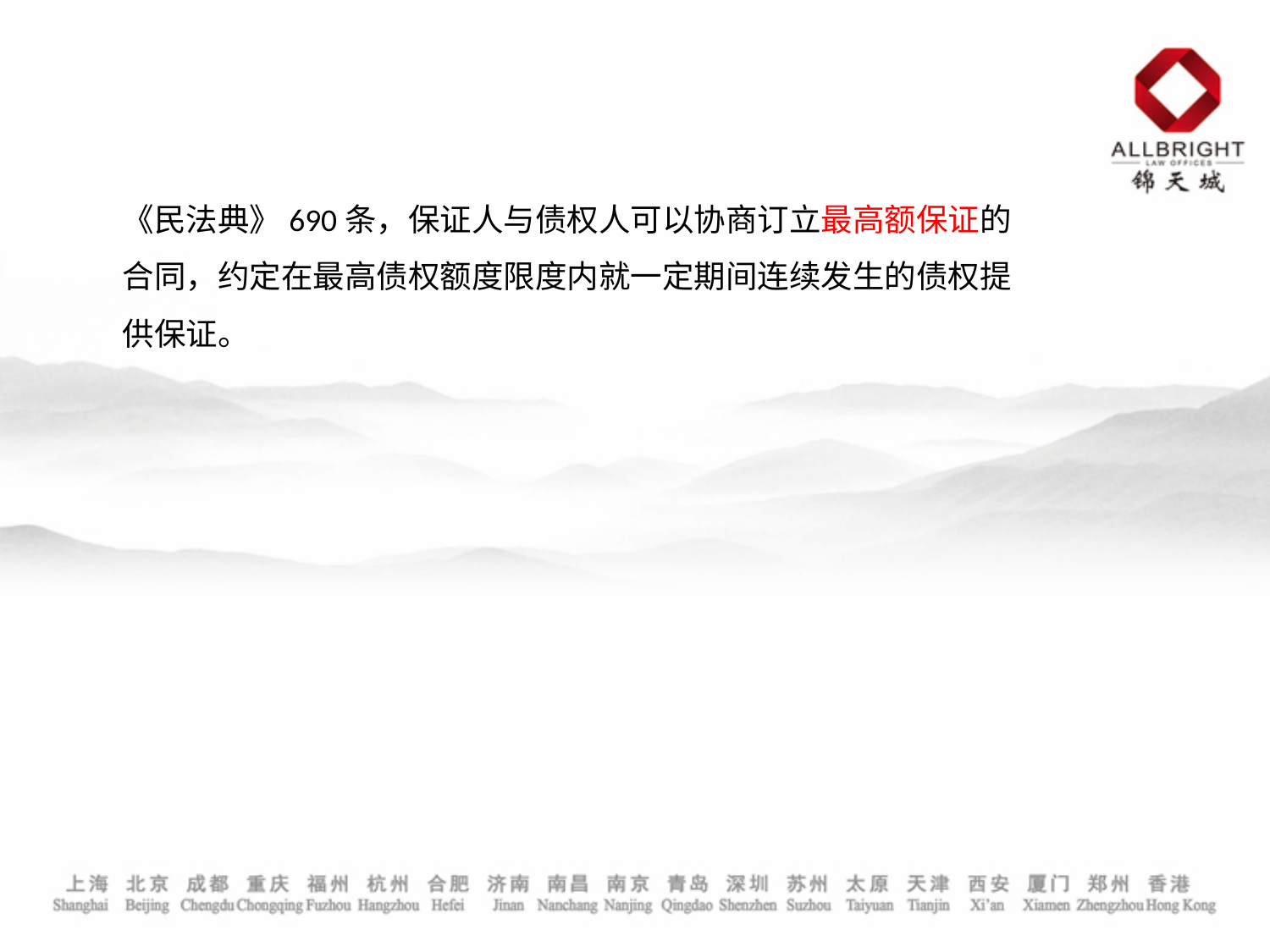

《民法典》690条，保证人与债权人可以协商订立最高额保证的合同，约定在最高债权额度限度内就一定期间连续发生的债权提供保证。